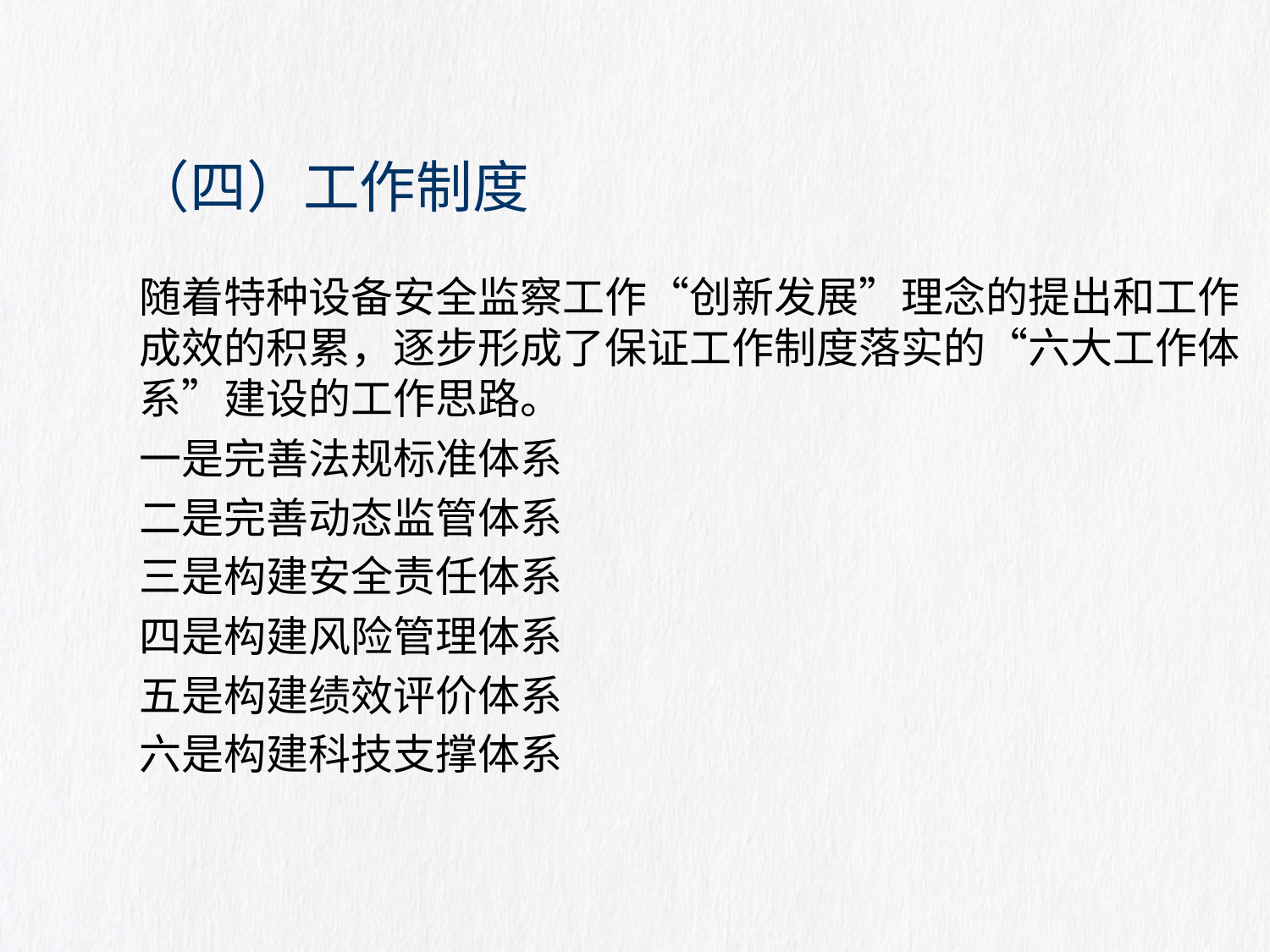

# （四）工作制度
随着特种设备安全监察工作“创新发展”理念的提出和工作成效的积累，逐步形成了保证工作制度落实的“六大工作体系”建设的工作思路。
一是完善法规标准体系
二是完善动态监管体系
三是构建安全责任体系
四是构建风险管理体系
五是构建绩效评价体系
六是构建科技支撑体系
94